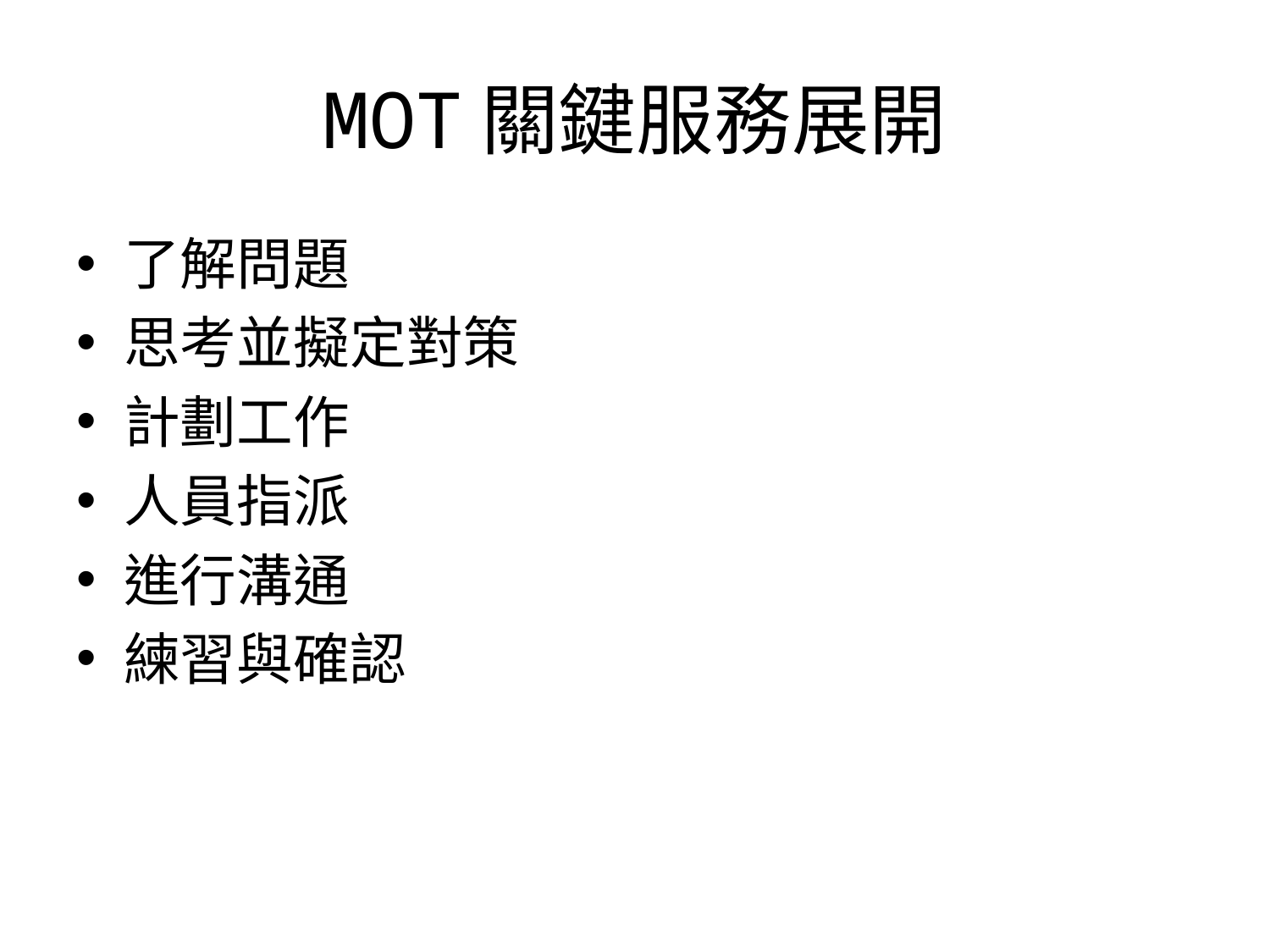

# MOT關鍵服務展開
了解問題
思考並擬定對策
計劃工作
人員指派
進行溝通
練習與確認